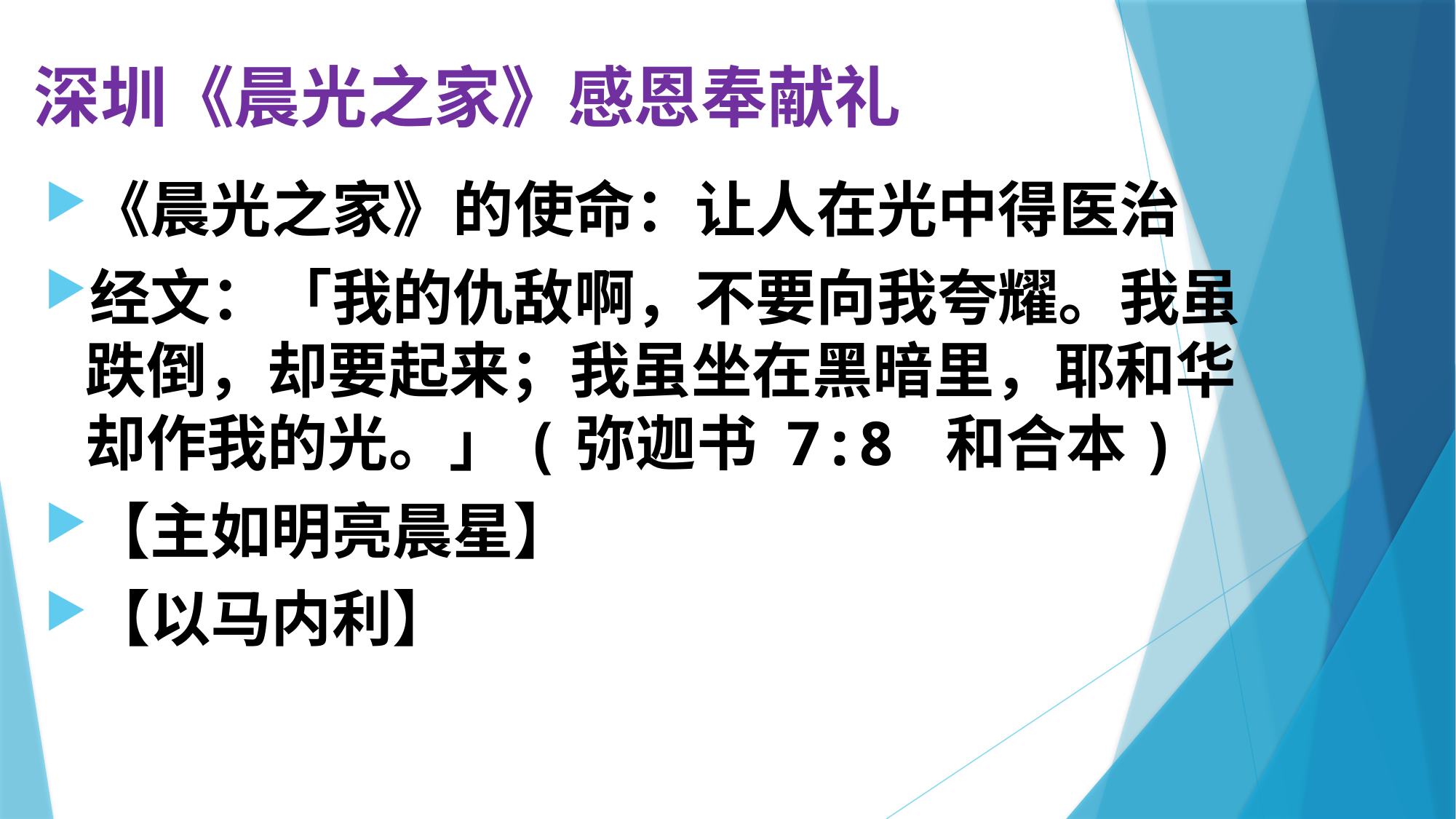

# 深圳《晨光之家》感恩奉献礼
《晨光之家》的使命：让人在光中得医治
经文：「我的仇敌啊，不要向我夸耀。我虽跌倒，却要起来；我虽坐在黑暗里，耶和华却作我的光。」(弥迦书 7:8 和合本)
【主如明亮晨星】
【以马内利】